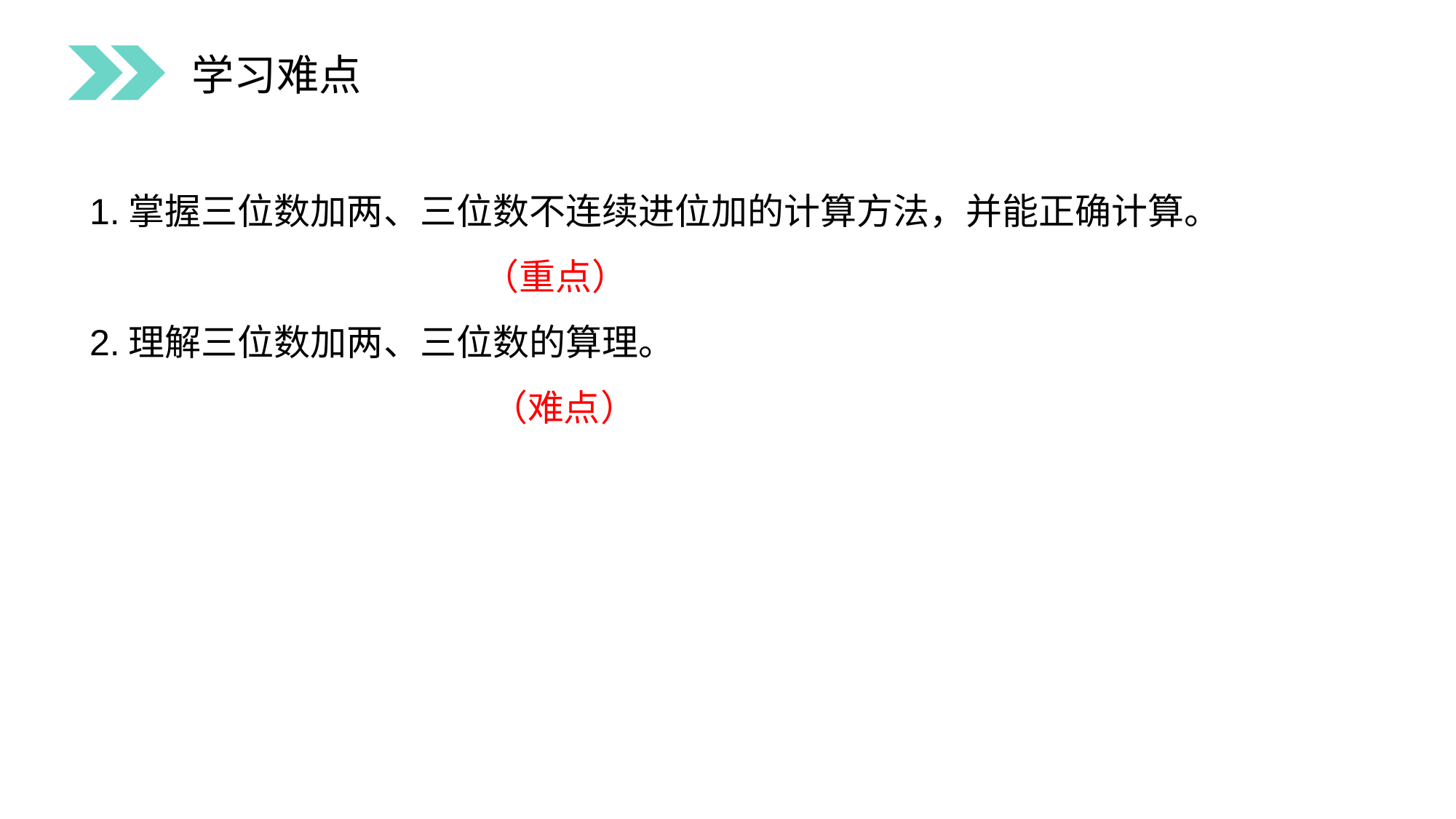

学习难点
1.掌握三位数加两、三位数不连续进位加的计算方法，并能正确计算。
                                               （重点）
2.理解三位数加两、三位数的算理。
                                                （难点）